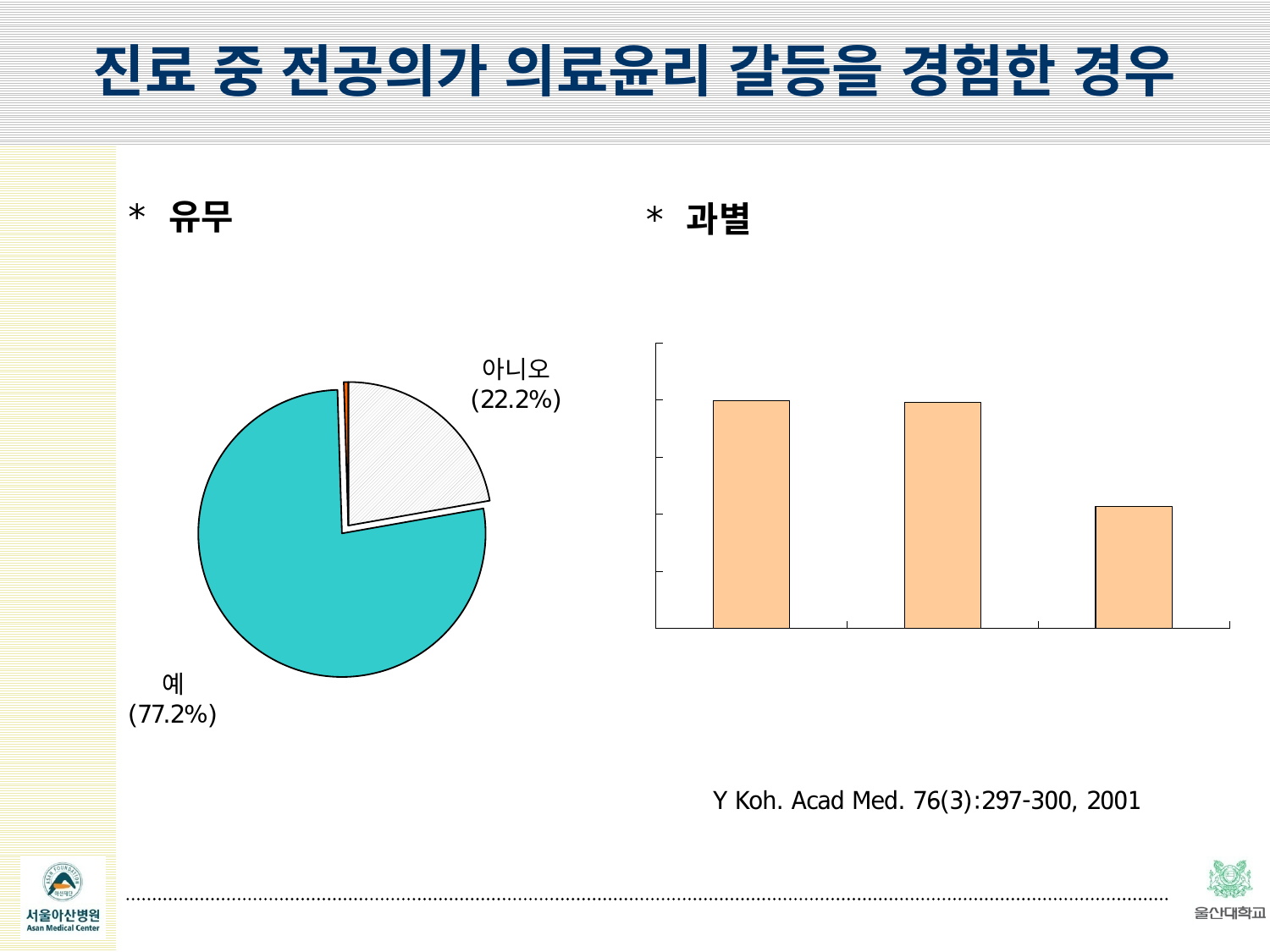

진료 중 전공의가 의료윤리 갈등을 경험한 경우
* 유무
* 과별
무응답
(0.5%)

### Chart

| Category | 동부 |
|---|---|
| 내과계 | 79.7 |
| 외과계 | 79.1 |
| 기타 | 42.6 |

### Chart

| Category |  |
|---|---|
|  | 22.2 |
|  | 77.2 |
|  | 0.5 |
아니오
(22.2%)
빈도
%
예
(77.2%)
P<0.01
Y Koh. Acad Med. 76(3):297-300, 2001